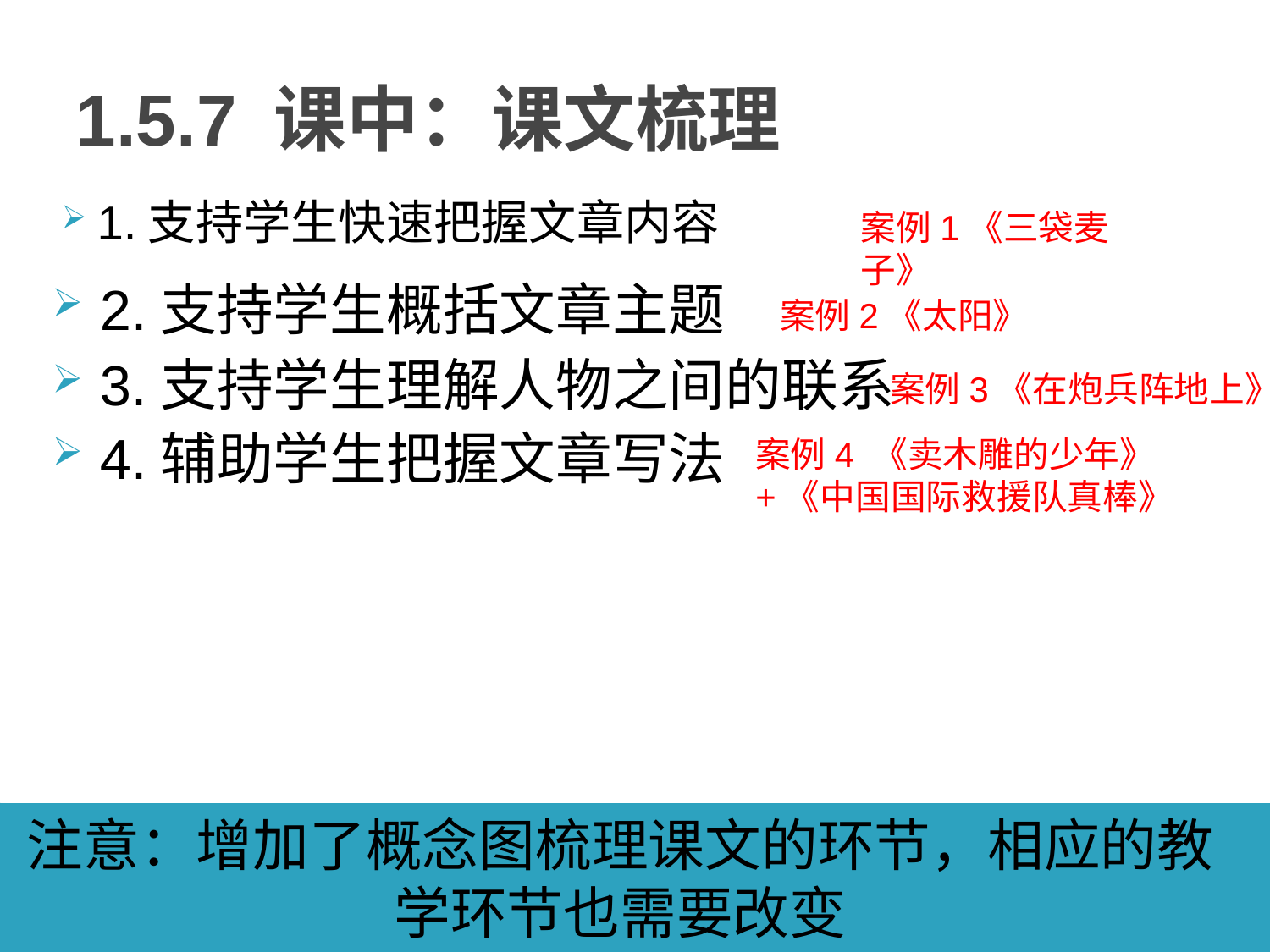

# 1.5.7 课中：课文梳理
1.支持学生快速把握文章内容
案例1《三袋麦子》

2.支持学生概括文章主题

案例2《太阳》
3.支持学生理解人物之间的联系

案例3《在炮兵阵地上》
4.辅助学生把握文章写法
案例4 《卖木雕的少年》
+《中国国际救援队真棒》
注意：增加了概念图梳理课文的环节，相应的教学环节也需要改变

31